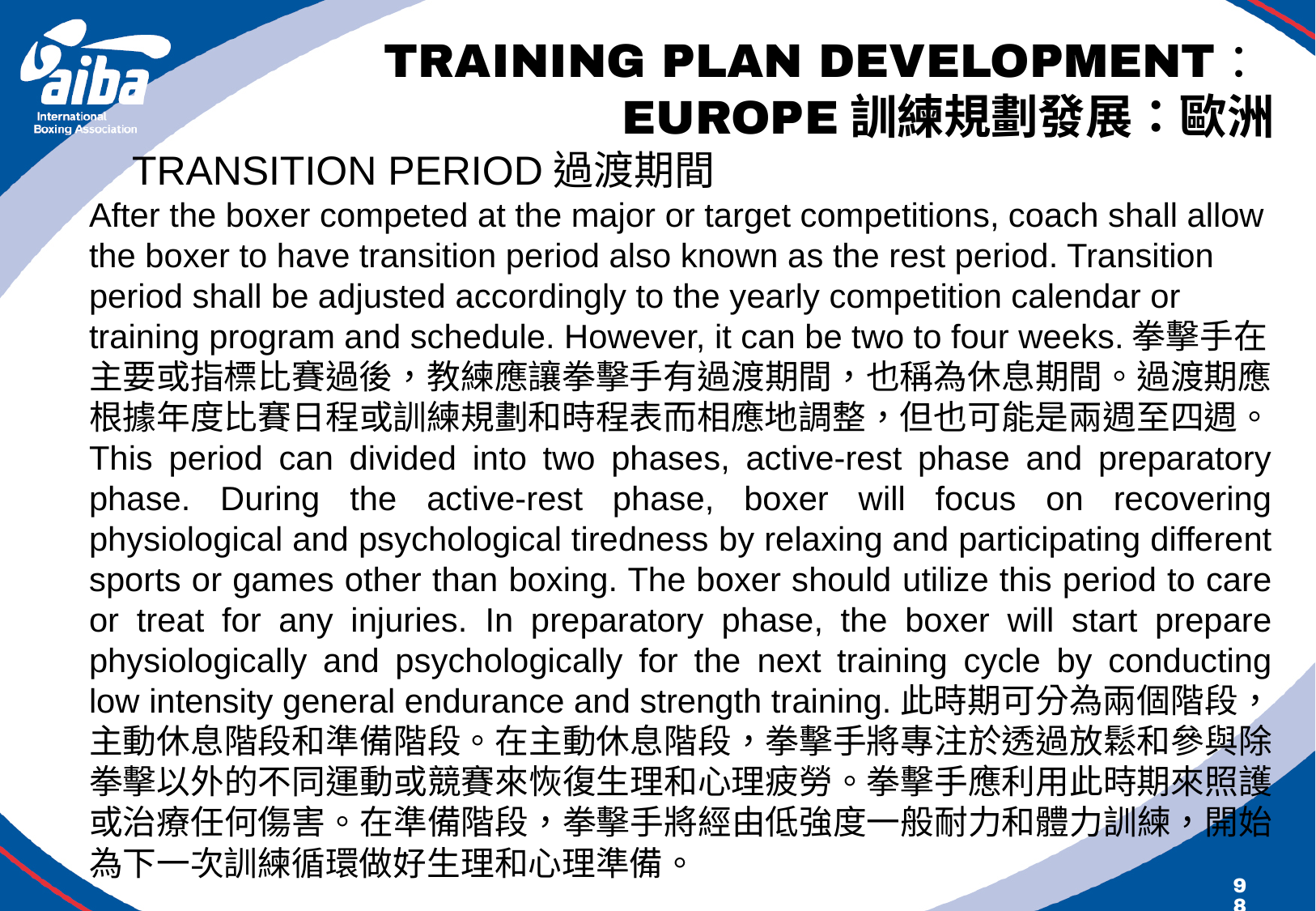

# TRAINING PLAN DEVELOPMENT： EUROPE訓練規劃發展：歐洲
TRANSITION PERIOD過渡期間
After the boxer competed at the major or target competitions, coach shall allow the boxer to have transition period also known as the rest period. Transition period shall be adjusted accordingly to the yearly competition calendar or training program and schedule. However, it can be two to four weeks.拳擊手在主要或指標比賽過後，教練應讓拳擊手有過渡期間，也稱為休息期間。過渡期應根據年度比賽日程或訓練規劃和時程表而相應地調整，但也可能是兩週至四週。
This period can divided into two phases, active-rest phase and preparatory phase. During the active-rest phase, boxer will focus on recovering physiological and psychological tiredness by relaxing and participating different sports or games other than boxing. The boxer should utilize this period to care or treat for any injuries. In preparatory phase, the boxer will start prepare physiologically and psychologically for the next training cycle by conducting low intensity general endurance and strength training.此時期可分為兩個階段，主動休息階段和準備階段。在主動休息階段，拳擊手將專注於透過放鬆和參與除拳擊以外的不同運動或競賽來恢復生理和心理疲勞。拳擊手應利用此時期來照護或治療任何傷害。在準備階段，拳擊手將經由低強度一般耐力和體力訓練，開始為下一次訓練循環做好生理和心理準備。
98